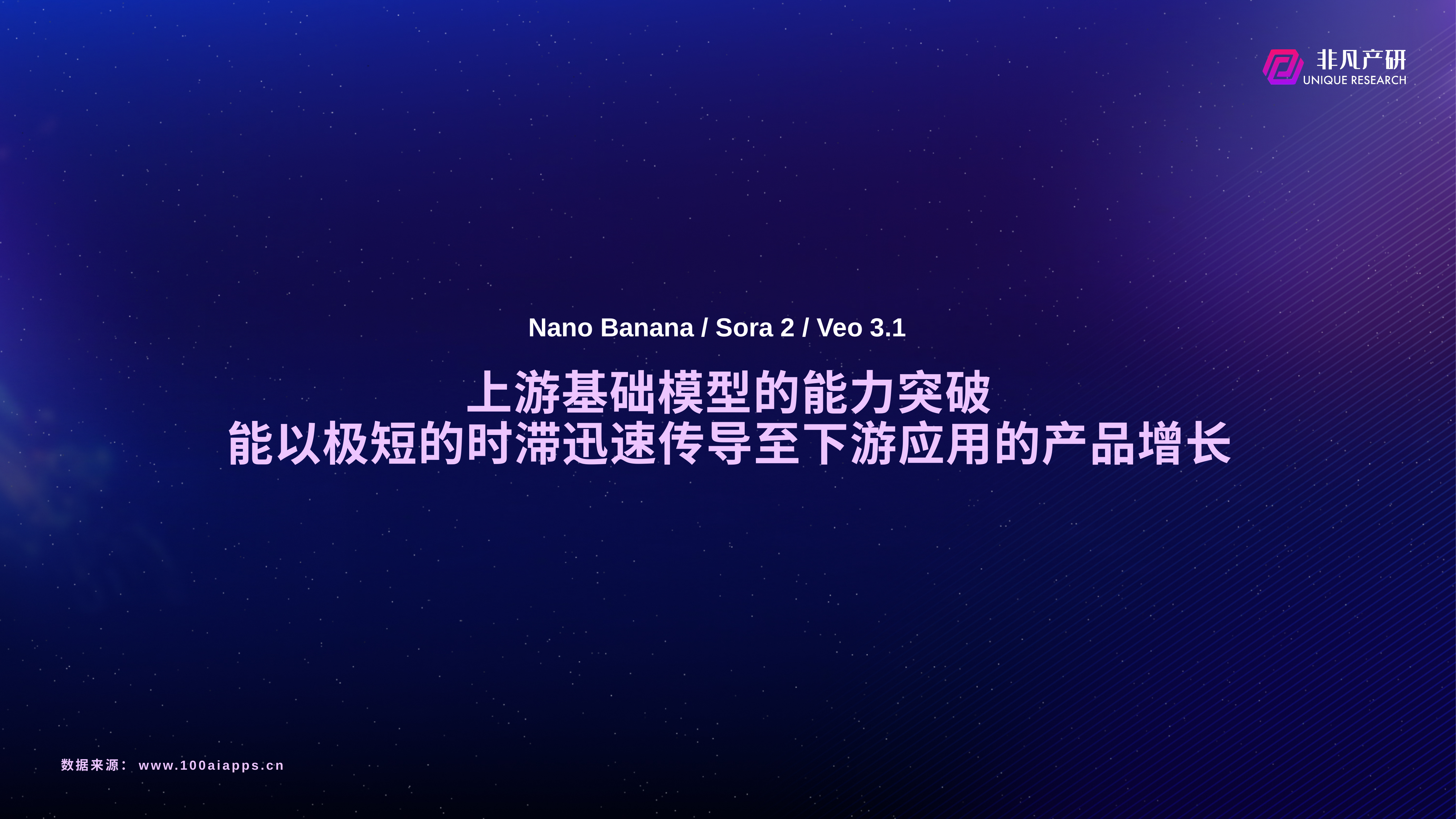

Nano Banana / Sora 2 / Veo 3.1
# 上游基础模型的能力突破 能以极短的时滞迅速传导至下游应用的产品增长